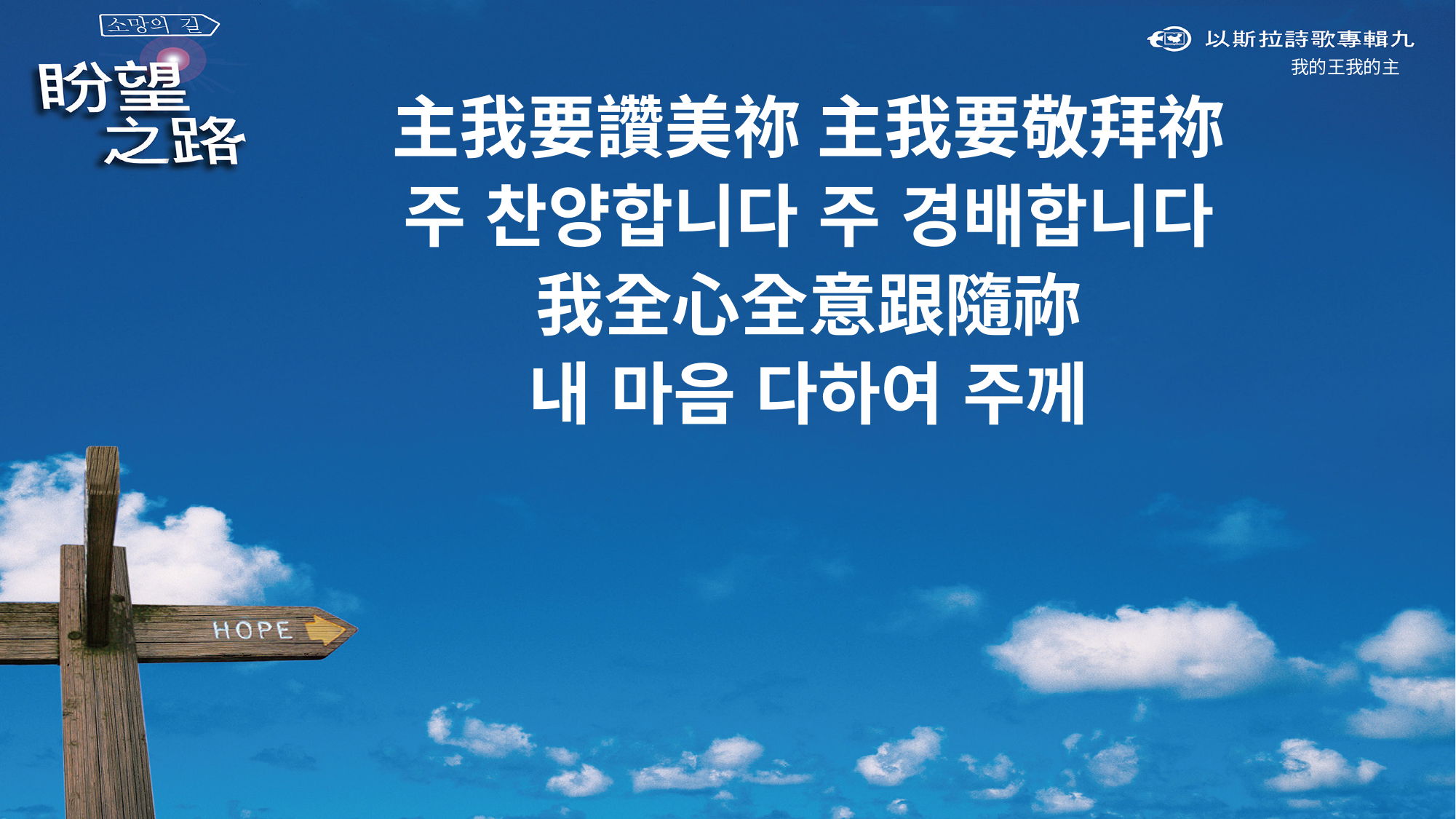

我的王我的主
主我要讚美祢 主我要敬拜祢
주 찬양합니다 주 경배합니다
我全心全意跟隨祢
내 마음 다하여 주께